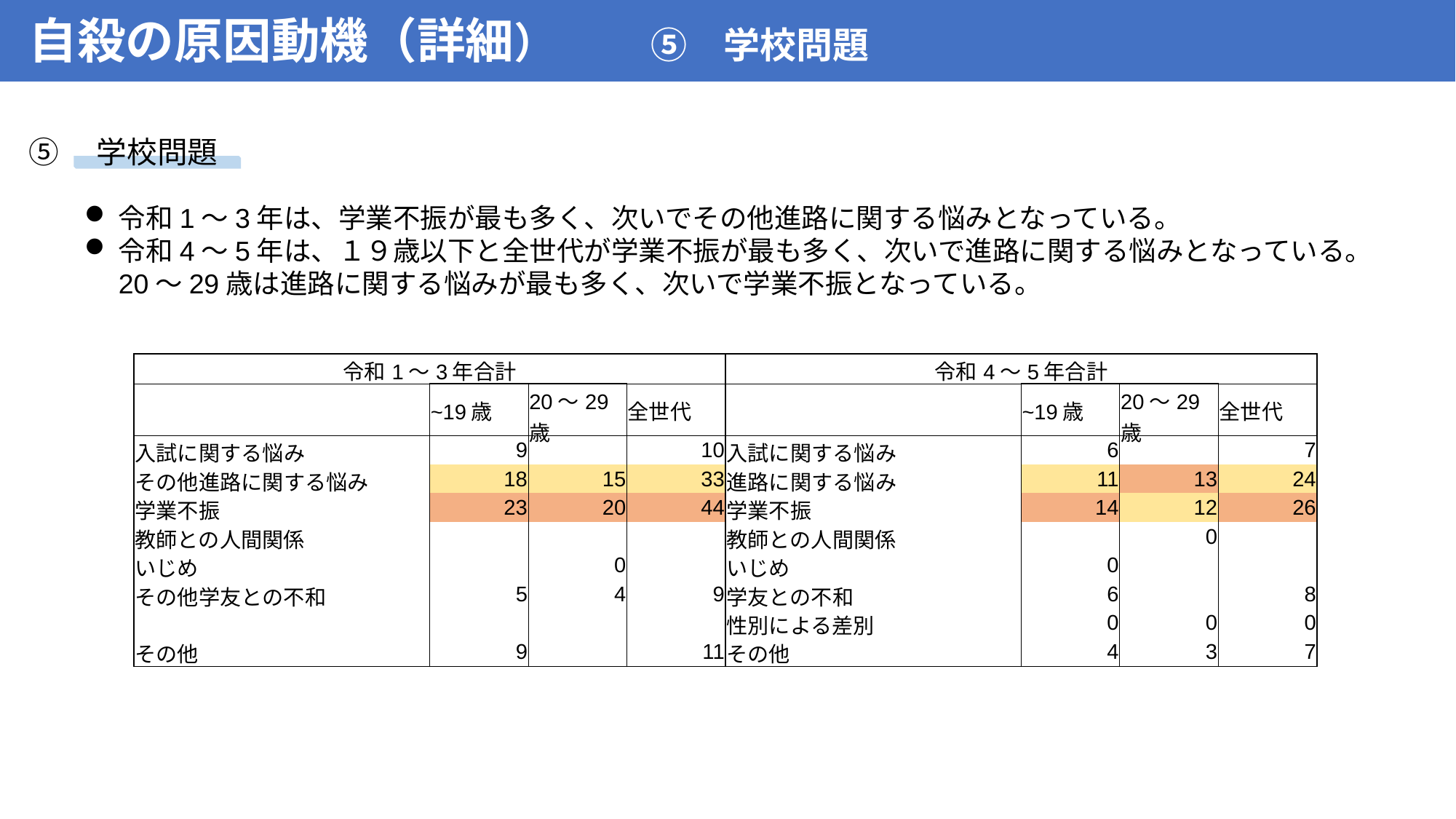

# 自殺の原因動機（詳細）　　 ⑤　学校問題
⑤　学校問題

令和1～3年は、学業不振が最も多く、次いでその他進路に関する悩みとなっている。
令和4～5年は、１９歳以下と全世代が学業不振が最も多く、次いで進路に関する悩みとなっている。20～29歳は進路に関する悩みが最も多く、次いで学業不振となっている。
| 令和1～3年合計 |  |  |  |  |  | 令和4～5年合計 |  |  |  |  |  |
| --- | --- | --- | --- | --- | --- | --- | --- | --- | --- | --- | --- |
|  |  |  | ~19歳 | 20～29歳 | 全世代 |  |  |  | ~19歳 | 20～29歳 | 全世代 |
| 入試に関する悩み |  |  | 9 |  | 10 | 入試に関する悩み |  |  | 6 |  | 7 |
| その他進路に関する悩み |  |  | 18 | 15 | 33 | 進路に関する悩み |  |  | 11 | 13 | 24 |
| 学業不振 |  |  | 23 | 20 | 44 | 学業不振 |  |  | 14 | 12 | 26 |
| 教師との人間関係 |  |  |  |  |  | 教師との人間関係 |  |  |  | 0 |  |
| いじめ |  |  |  | 0 |  | いじめ |  |  | 0 |  |  |
| その他学友との不和 |  |  | 5 | 4 | 9 | 学友との不和 |  |  | 6 |  | 8 |
|  |  |  |  |  |  | 性別による差別 |  |  | 0 | 0 | 0 |
| その他 |  |  | 9 |  | 11 | その他 |  |  | 4 | 3 | 7 |